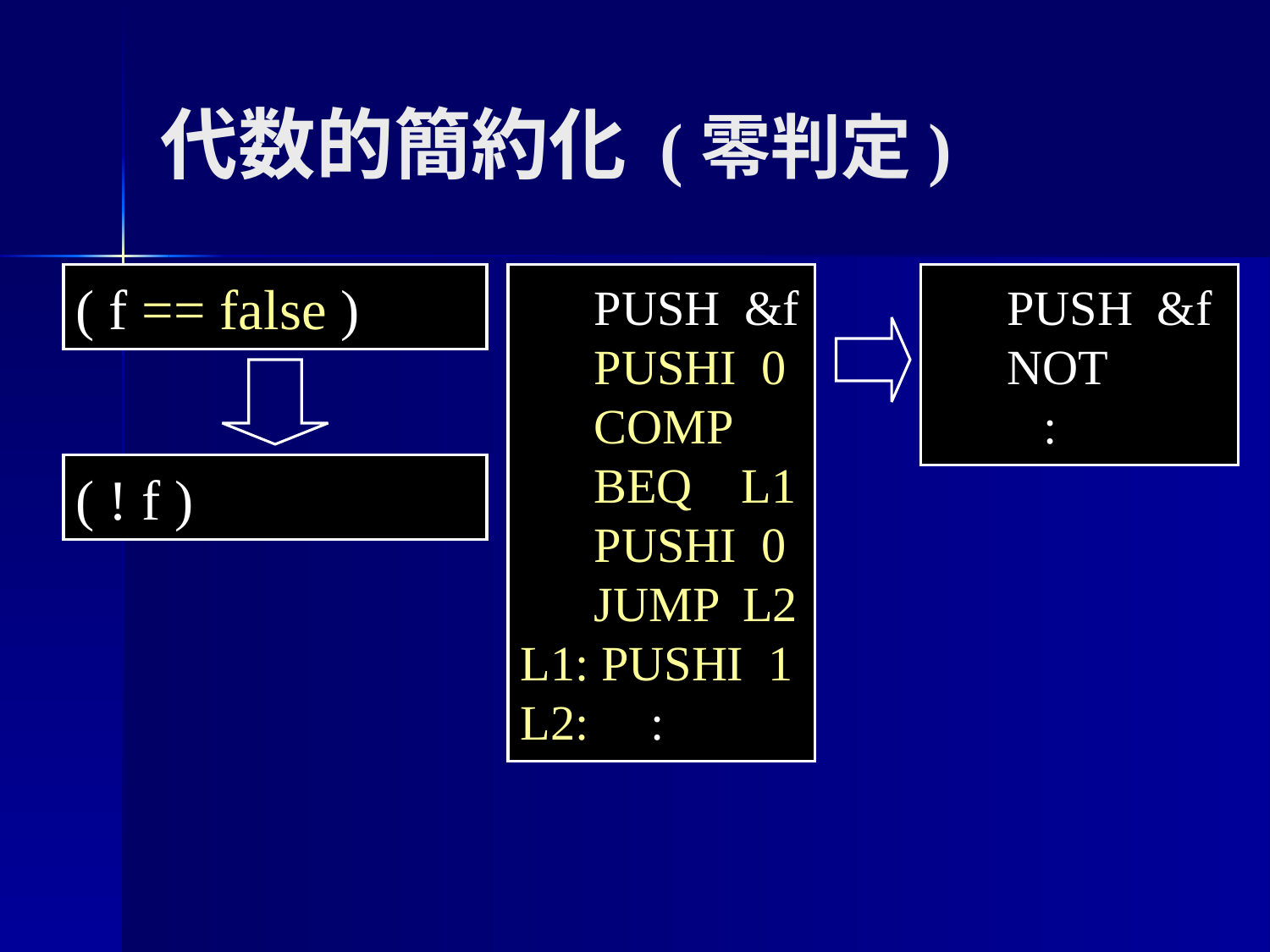

代数的簡約化 (零判定)
( f == false )
      PUSH  &f
      PUSHI  0
      COMP
      BEQ    L1
      PUSHI  0
      JUMP  L2
L1: PUSHI  1
L2:     :
      PUSH  &f
      PUSHI  0
      COMP
      BEQ    L1
      PUSHI  0
      JUMP  L2
L1: PUSHI  1
L2:     :
      PUSH  &f
      NOT
         :

( ! f )